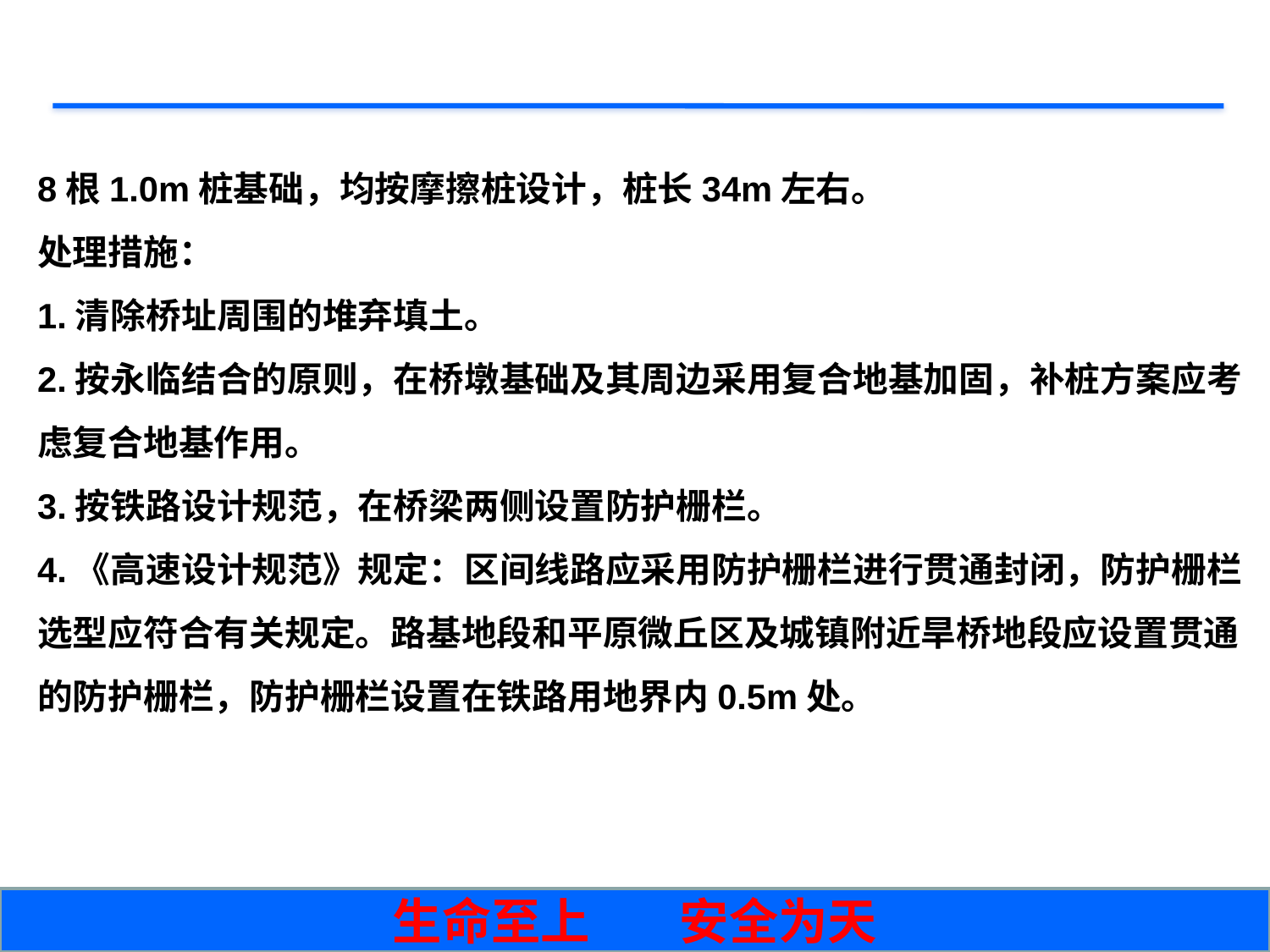

8根1.0m桩基础，均按摩擦桩设计，桩长34m左右。
处理措施：
1.清除桥址周围的堆弃填土。
2.按永临结合的原则，在桥墩基础及其周边采用复合地基加固，补桩方案应考虑复合地基作用。
3.按铁路设计规范，在桥梁两侧设置防护栅栏。
4.《高速设计规范》规定：区间线路应采用防护栅栏进行贯通封闭，防护栅栏选型应符合有关规定。路基地段和平原微丘区及城镇附近旱桥地段应设置贯通的防护栅栏，防护栅栏设置在铁路用地界内0.5m处。